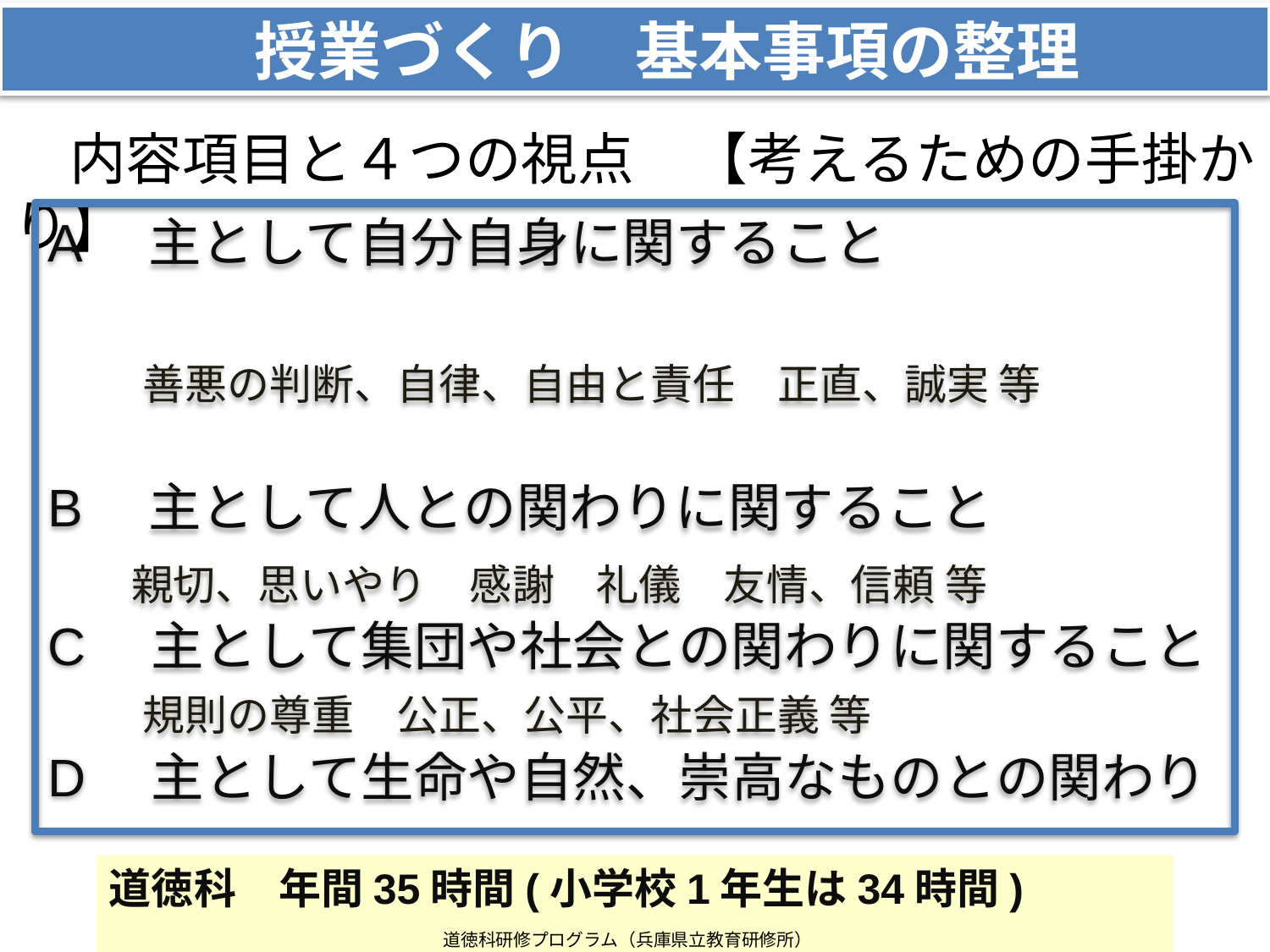

授業づくり　基本事項の整理
　内容項目と４つの視点　【考えるための手掛かり】
A　主として自分自身に関すること
　　善悪の判断、自律、自由と責任　正直、誠実 等　　　　　　　　　　　　　　
B　主として人との関わりに関すること
      親切、思いやり　感謝　礼儀　友情、信頼 等
C　主として集団や社会との関わりに関すること
　　規則の尊重　公正、公平、社会正義 等
D　主として生命や自然、崇高なものとの関わり
　　に関すること
      生命の尊さ　自然愛護　感動、畏敬の念 等
道徳科　年間35時間(小学校1年生は34時間)
道徳科研修プログラム（兵庫県立教育研修所）